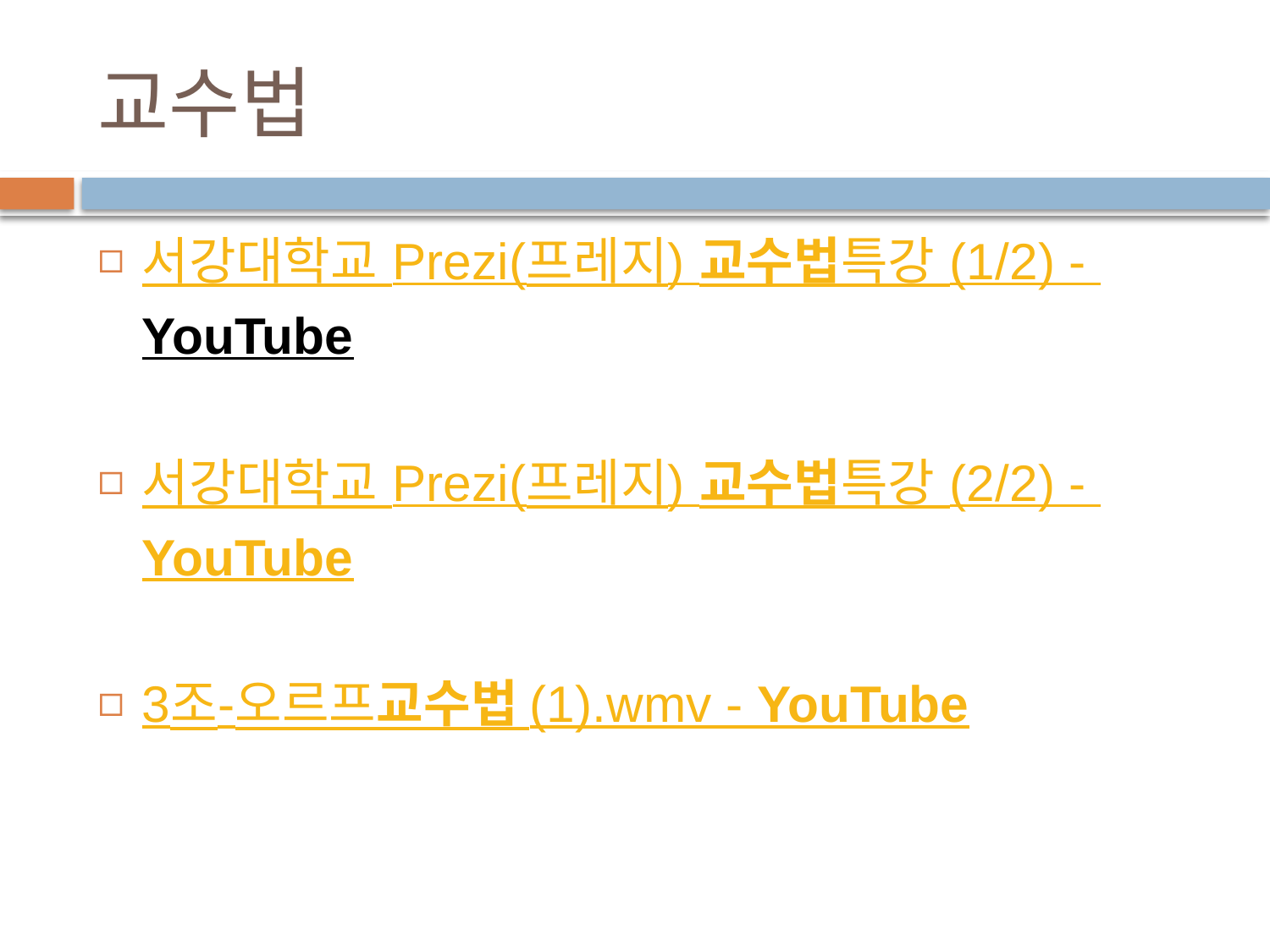

# 교수법
서강대학교 Prezi(프레지) 교수법특강 (1/2) - YouTube

서강대학교 Prezi(프레지) 교수법특강 (2/2) - YouTube

3조-오르프교수법 (1).wmv - YouTube